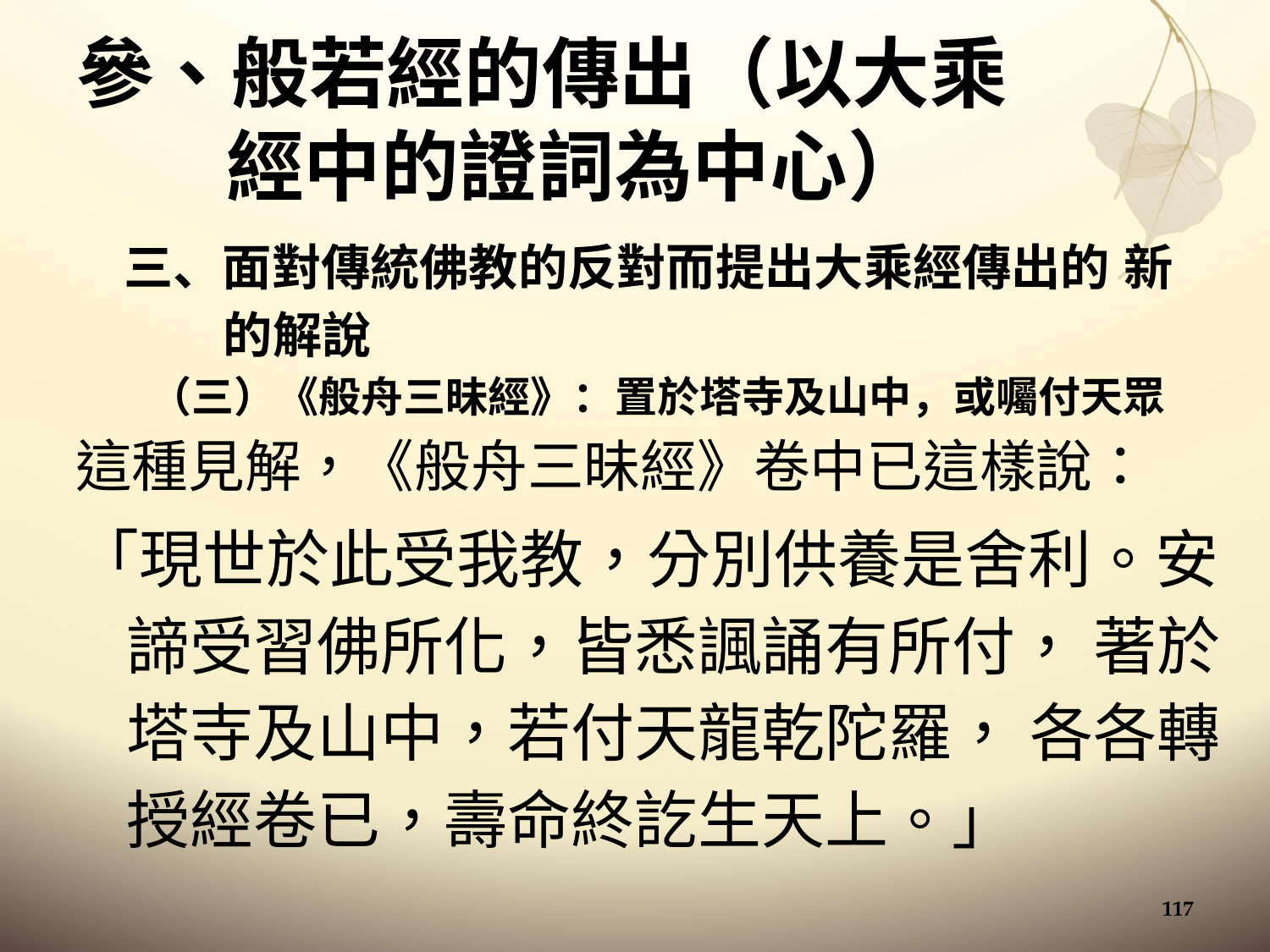

# 參、般若經的傳出（以大乘經中的證詞為中心）
三、面對傳統佛教的反對而提出大乘經傳出的 新的解說
（三）《般舟三昧經》：置於塔寺及山中，或囑付天眾
這種見解，《般舟三昧經》卷中已這樣說：
「現世於此受我教，分別供養是舍利。安諦受習佛所化，皆悉諷誦有所付， 著於塔寺及山中，若付天龍乾陀羅， 各各轉授經卷已，壽命終訖生天上。」

117